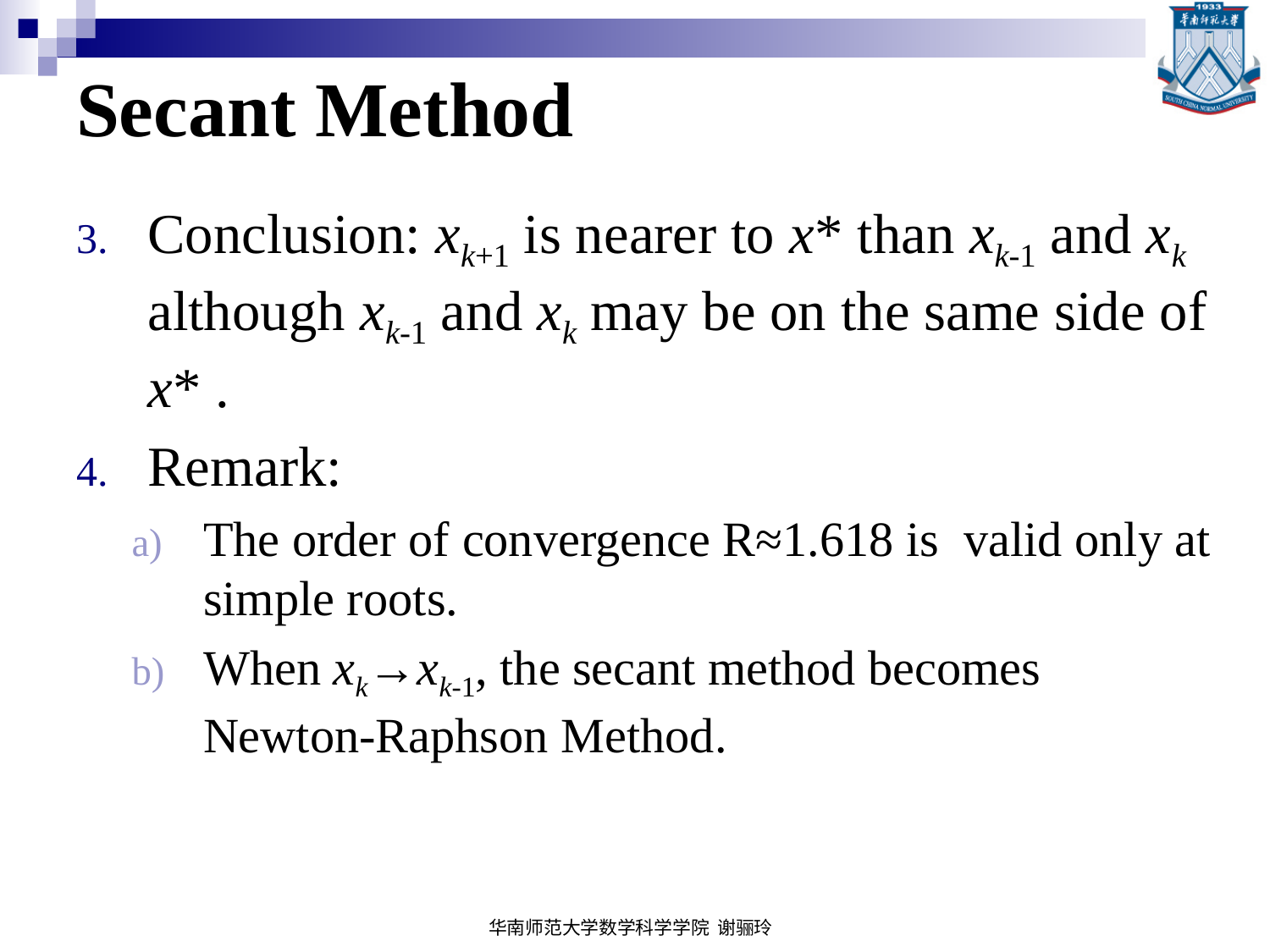

# Secant Method
Conclusion: xk+1 is nearer to x* than xk-1 and xk although xk-1 and xk may be on the same side of x* .
Remark:
The order of convergence R≈1.618 is  valid only at simple roots.
When xk→xk-1, the secant method becomes Newton-Raphson Method.
华南师范大学数学科学学院  谢骊玲